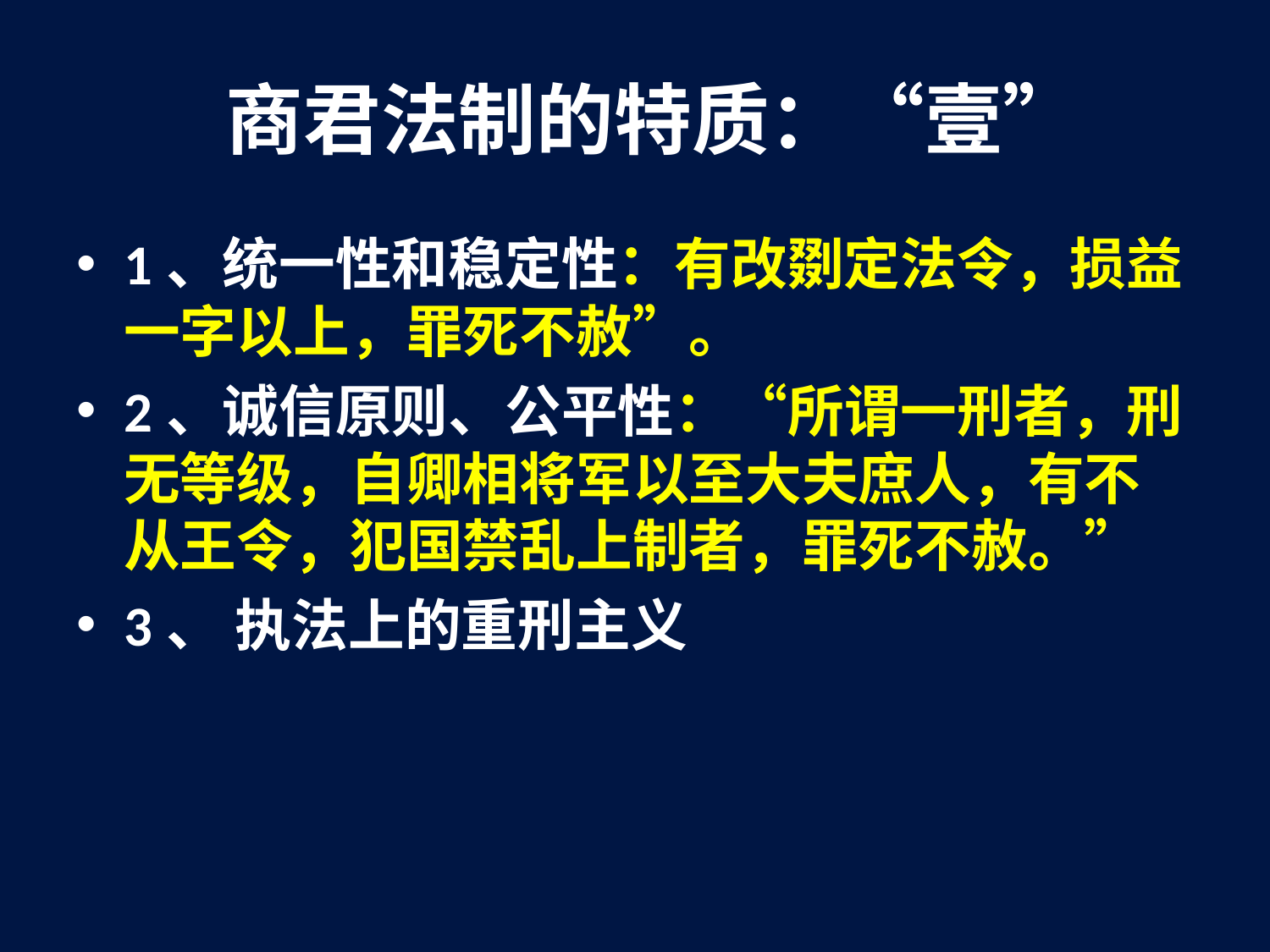

# 商君法制的特质：“壹”
1、统一性和稳定性：有改剟定法令，损益一字以上，罪死不赦”。
2、诚信原则、公平性：“所谓一刑者，刑无等级，自卿相将军以至大夫庶人，有不从王令，犯国禁乱上制者，罪死不赦。”
3、 执法上的重刑主义